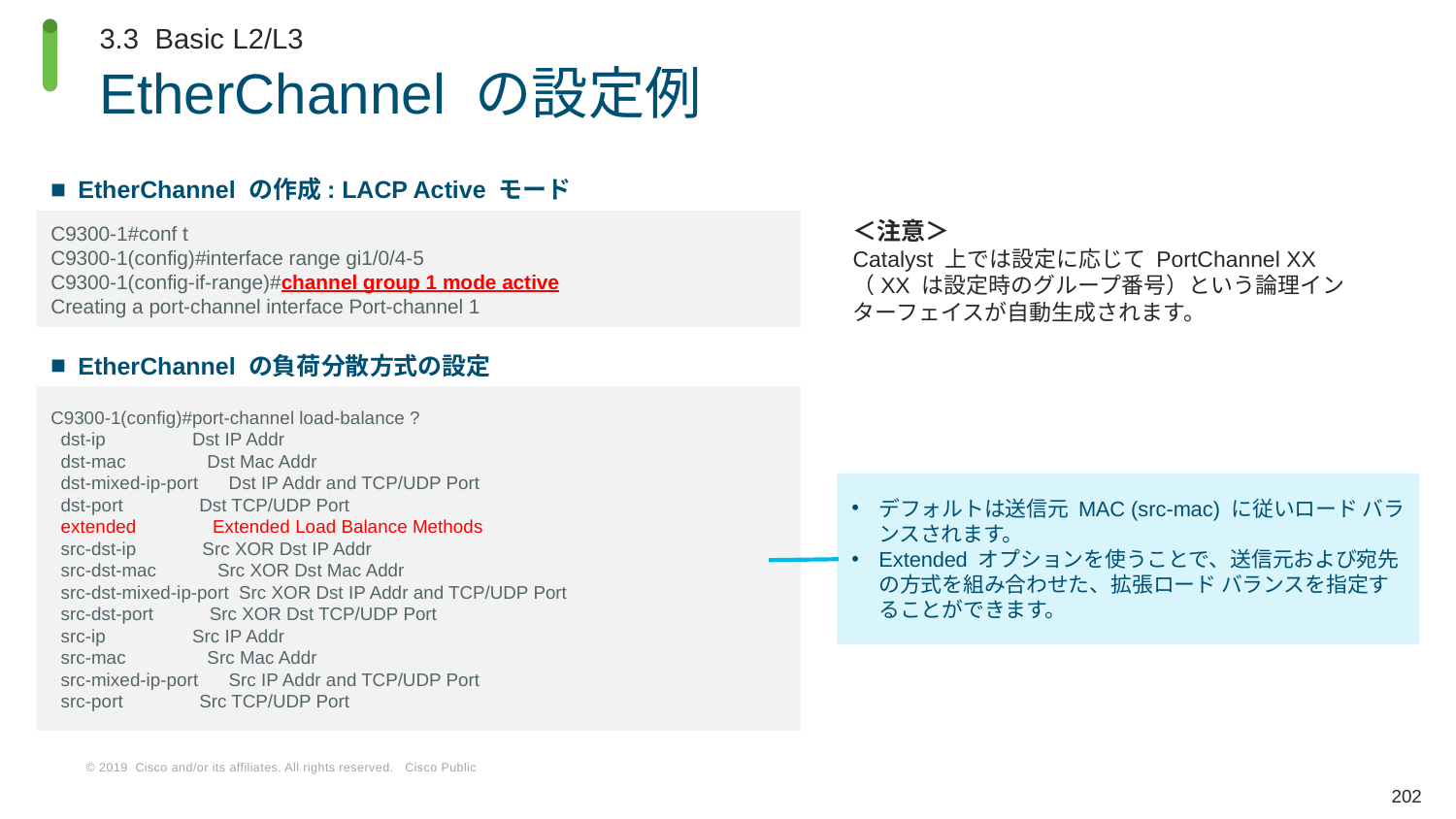

3.3  Basic L2/L3
# EtherChannel の設定例
EtherChannel の作成: LACP Active モード
＜注意＞
Catalyst 上では設定に応じて PortChannel XX （XX は設定時のグループ番号）という論理インターフェイスが自動生成されます。
C9300-1#conf t
C9300-1(config)#interface range gi1/0/4-5
C9300-1(config-if-range)#channel group 1 mode active
Creating a port-channel interface Port-channel 1
EtherChannel の負荷分散方式の設定
C9300-1(config)#port-channel load-balance ?
  dst-ip                 Dst IP Addr
  dst-mac                Dst Mac Addr
  dst-mixed-ip-port      Dst IP Addr and TCP/UDP Port
  dst-port               Dst TCP/UDP Port
  extended               Extended Load Balance Methods
  src-dst-ip             Src XOR Dst IP Addr
  src-dst-mac            Src XOR Dst Mac Addr
  src-dst-mixed-ip-port  Src XOR Dst IP Addr and TCP/UDP Port
  src-dst-port           Src XOR Dst TCP/UDP Port
  src-ip                 Src IP Addr
  src-mac                Src Mac Addr
  src-mixed-ip-port      Src IP Addr and TCP/UDP Port
  src-port               Src TCP/UDP Port
デフォルトは送信元 MAC (src-mac) に従いロード バランスされます。
Extended オプションを使うことで、送信元および宛先の方式を組み合わせた、拡張ロード バランスを指定することができます。
202